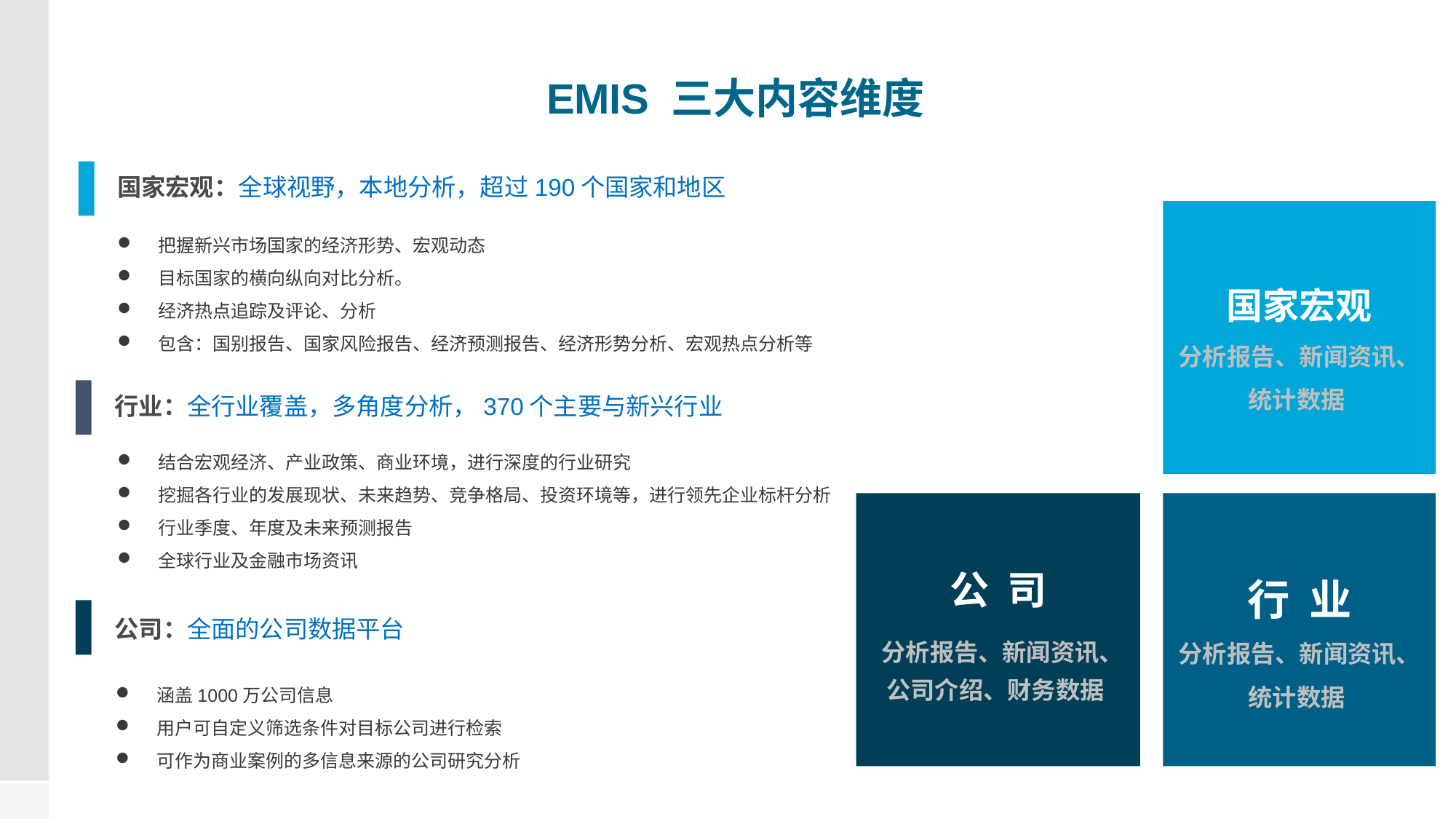

EMIS三大内容维度
EMIS 三大内容维度
国家宏观：全球视野，本地分析，超过190个国家和地区

国家宏观
分析报告、新闻资讯、统计数据
把握新兴市场国家的经济形势、宏观动态
目标国家的横向纵向对比分析。
经济热点追踪及评论、分析
包含：国别报告、国家风险报告、经济预测报告、经济形势分析、宏观热点分析等
行业：全行业覆盖，多角度分析，370个主要与新兴行业

结合宏观经济、产业政策、商业环境，进行深度的行业研究
挖掘各行业的发展现状、未来趋势、竞争格局、投资环境等，进行领先企业标杆分析
行业季度、年度及未来预测报告
全球行业及金融市场资讯
行  业
分析报告、新闻资讯、统计数据
公  司
 分析报告、新闻资讯、公司介绍、财务数据

公司：全面的公司数据平台
涵盖1000万公司信息
用户可自定义筛选条件对目标公司进行检索
可作为商业案例的多信息来源的公司研究分析